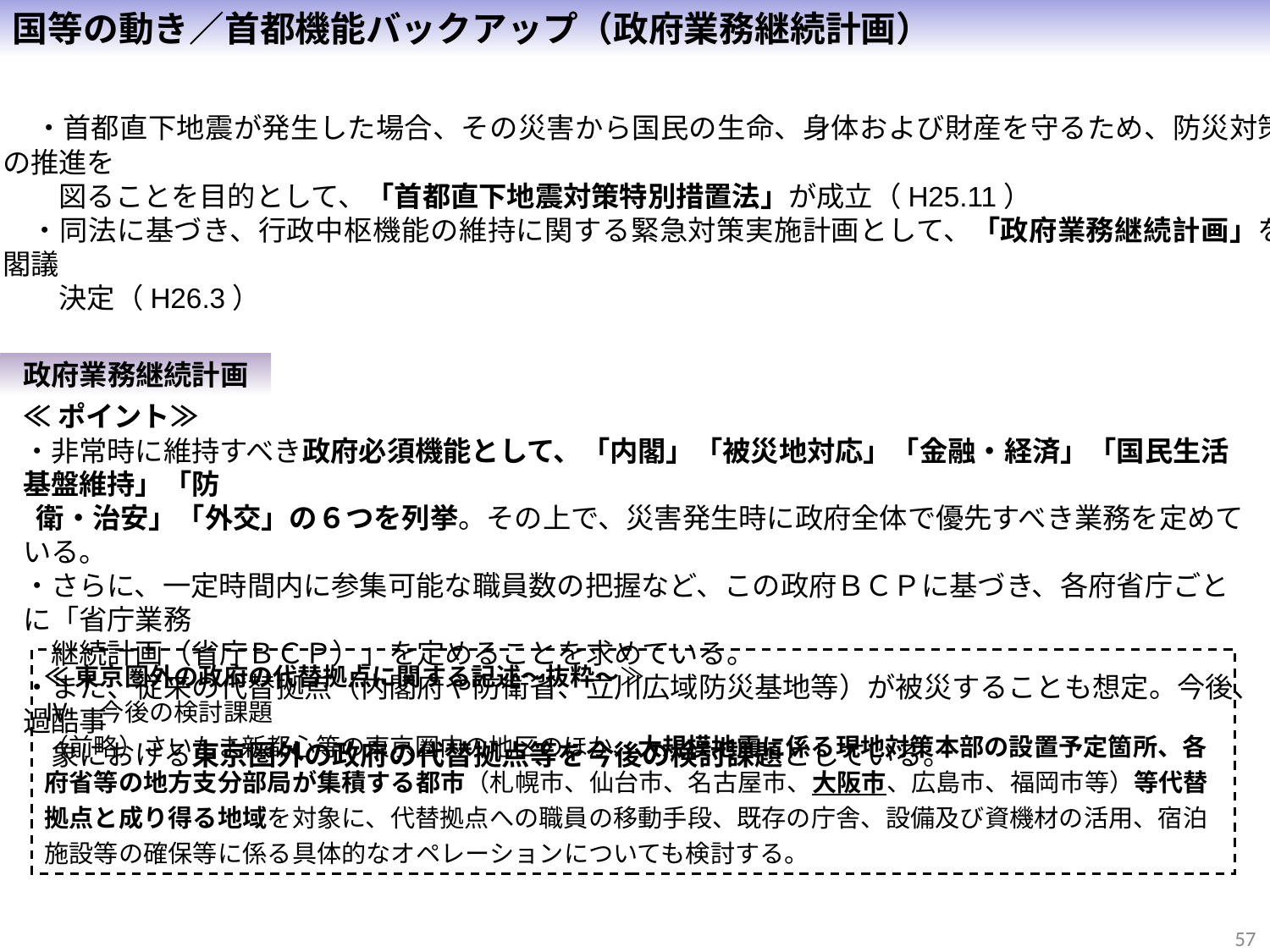

国等の動き／首都機能バックアップ（政府業務継続計画）
　・首都直下地震が発生した場合、その災害から国民の生命、身体および財産を守るため、防災対策の推進を
　　図ることを目的として、「首都直下地震対策特別措置法」が成立（H25.11）
　・同法に基づき、行政中枢機能の維持に関する緊急対策実施計画として、「政府業務継続計画」を閣議
　　決定（H26.3）
政府業務継続計画
≪ポイント≫
・非常時に維持すべき政府必須機能として、「内閣」「被災地対応」「金融・経済」「国民生活基盤維持」「防
 衛・治安」「外交」の６つを列挙。その上で、災害発生時に政府全体で優先すべき業務を定めている。
・さらに、一定時間内に参集可能な職員数の把握など、この政府ＢＣＰに基づき、各府省庁ごとに「省庁業務
　継続計画（省庁ＢＣＰ）」を定めることを求めている。
・また、従来の代替拠点（内閣府や防衛省、立川広域防災基地等）が被災することも想定。今後、過酷事
　象における東京圏外の政府の代替拠点等を今後の検討課題としている。
≪東京圏外の政府の代替拠点に関する記述～抜粋～≫
Ⅳ　今後の検討課題
（前略）さいたま新都心等の東京圏内の地区のほか、大規模地震に係る現地対策本部の設置予定箇所、各府省等の地方支分部局が集積する都市（札幌市、仙台市、名古屋市、大阪市、広島市、福岡市等）等代替拠点と成り得る地域を対象に、代替拠点への職員の移動手段、既存の庁舎、設備及び資機材の活用、宿泊施設等の確保等に係る具体的なオペレーションについても検討する。
57